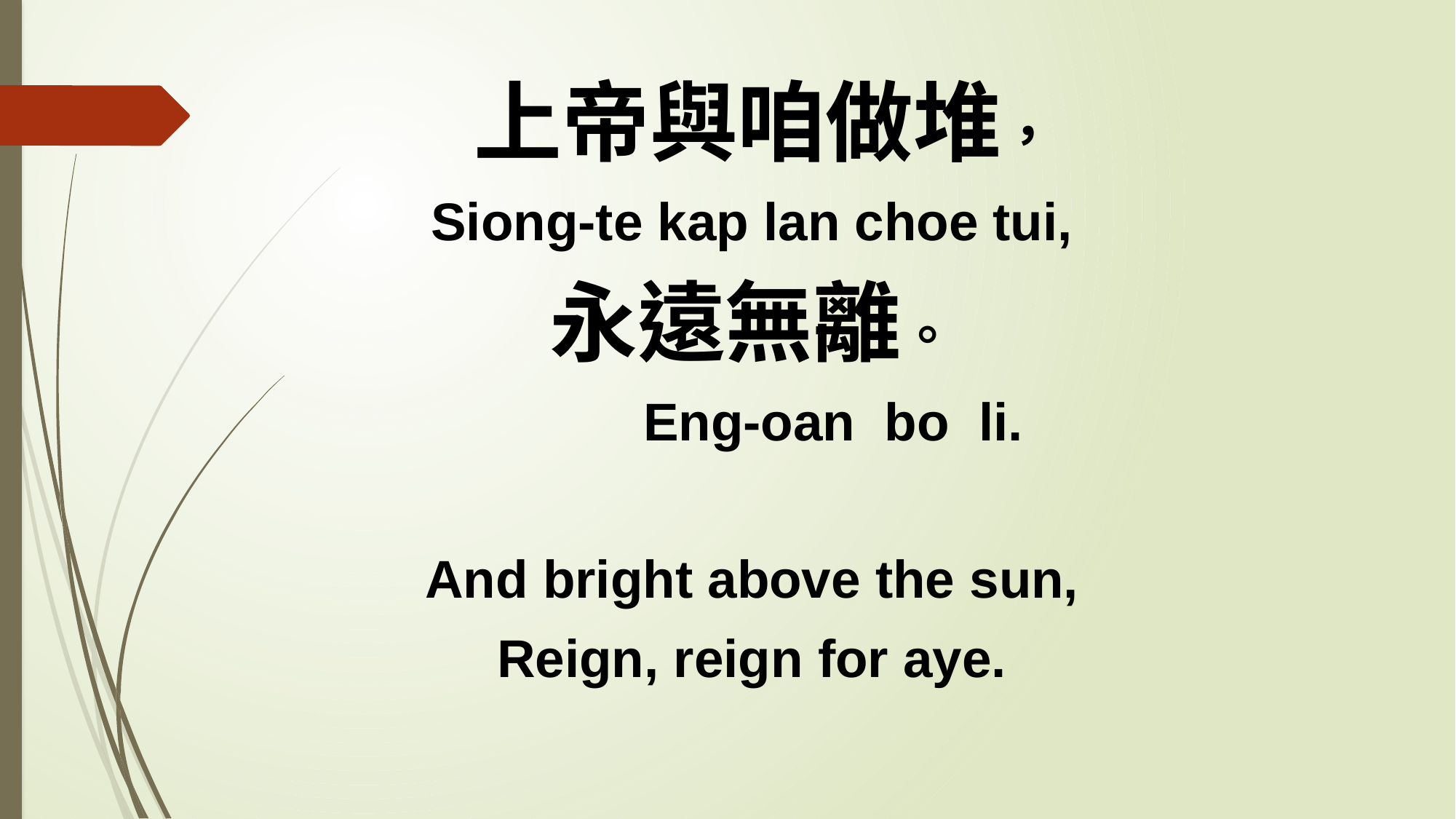

上帝與咱做堆，
Siong-te kap lan choe tui,
永遠無離。
                            Eng-oan  bo  li.

And bright above the sun,
Reign, reign for aye.